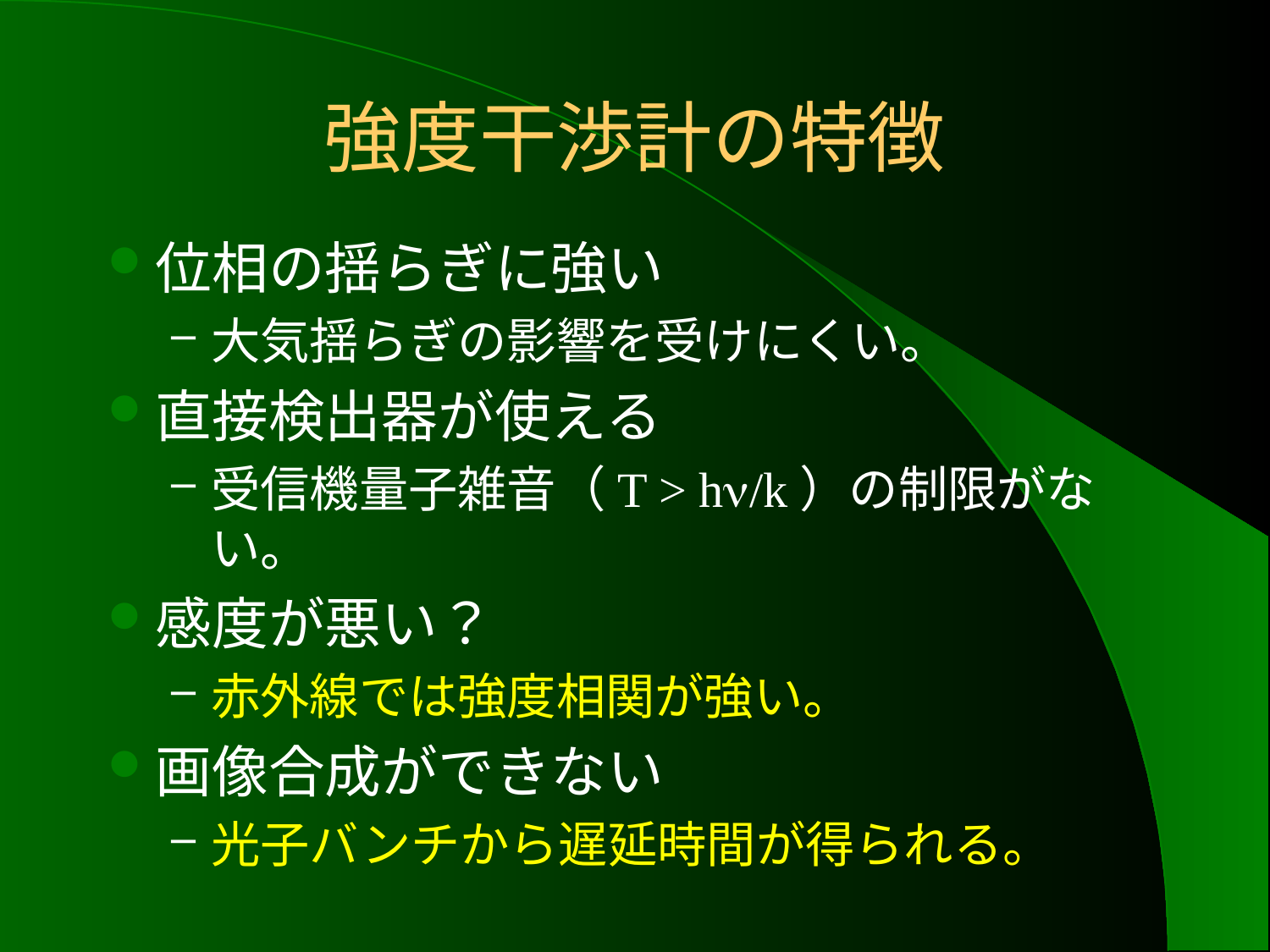

# 強度干渉計の特徴
位相の揺らぎに強い
大気揺らぎの影響を受けにくい。
直接検出器が使える
受信機量子雑音（T > hν/k）の制限がない。
感度が悪い？
赤外線では強度相関が強い。
画像合成ができない
光子バンチから遅延時間が得られる。